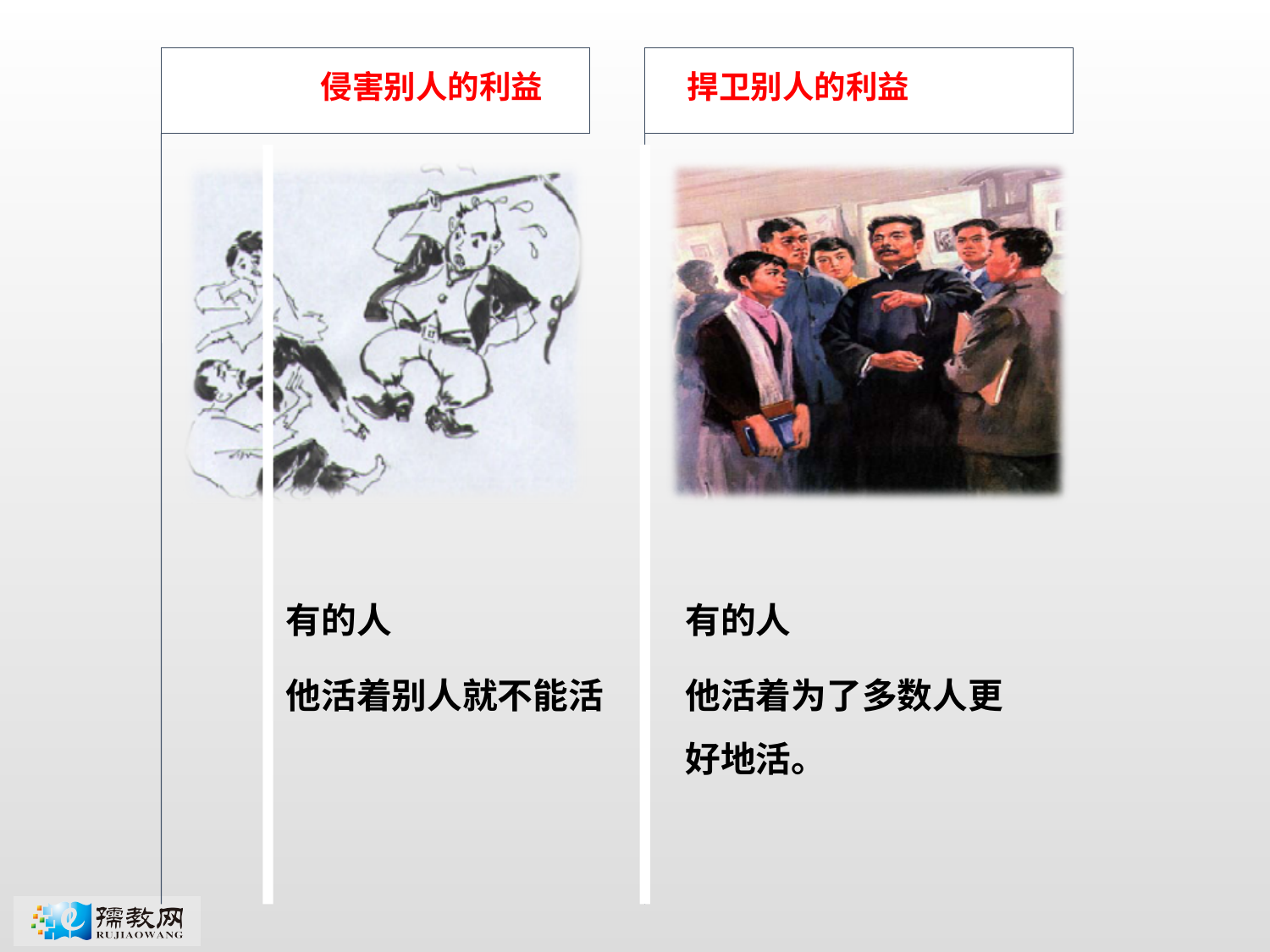

侵害别人的利益
捍卫别人的利益

有的人
他活着别人就不能活
有的人
他活着为了多数人更好地活。